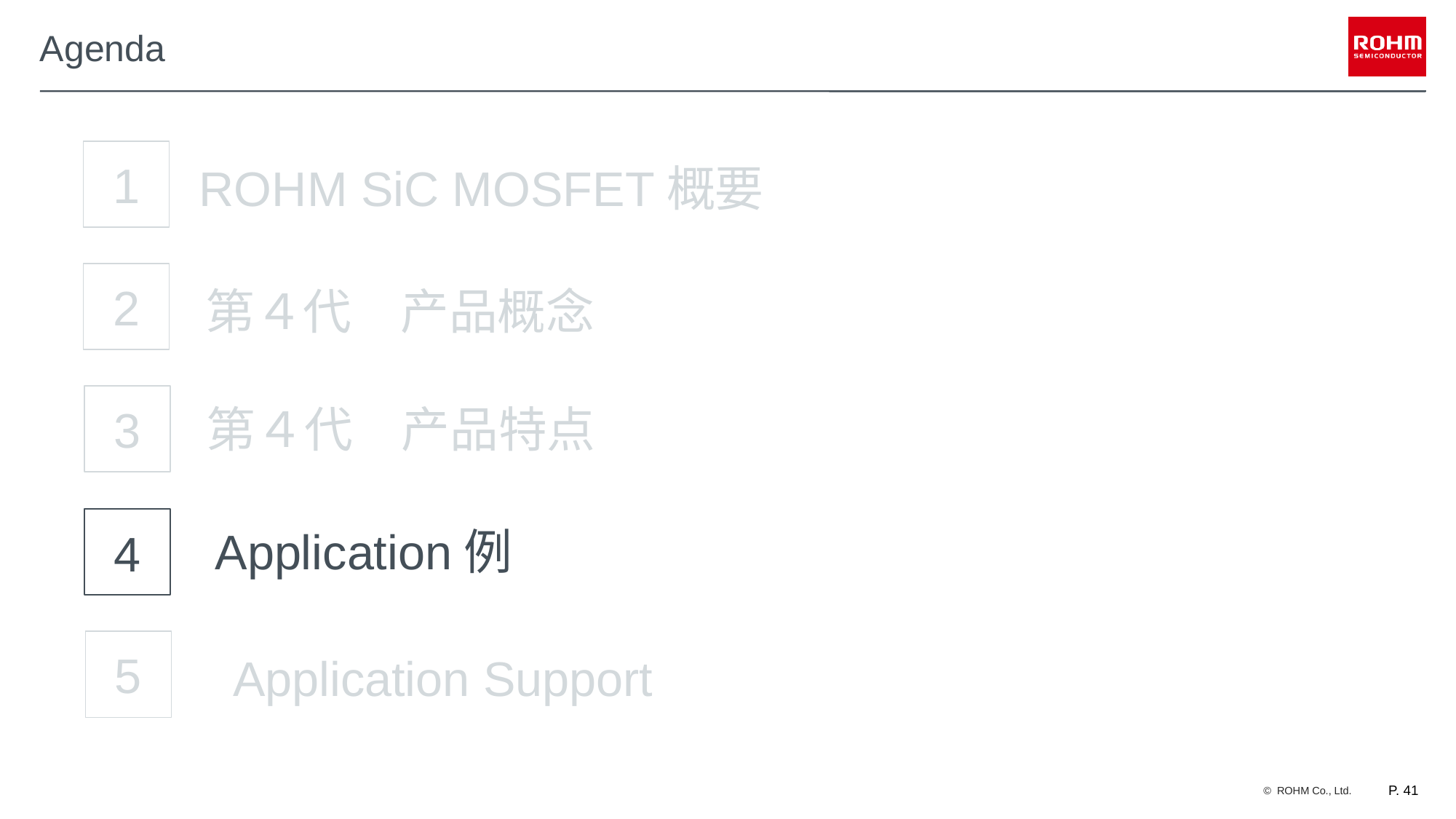

# Agenda
1
ROHM SiC MOSFET概要
2
第４代　产品概念
3
第４代　产品特点
4
Application例
5
Application Support